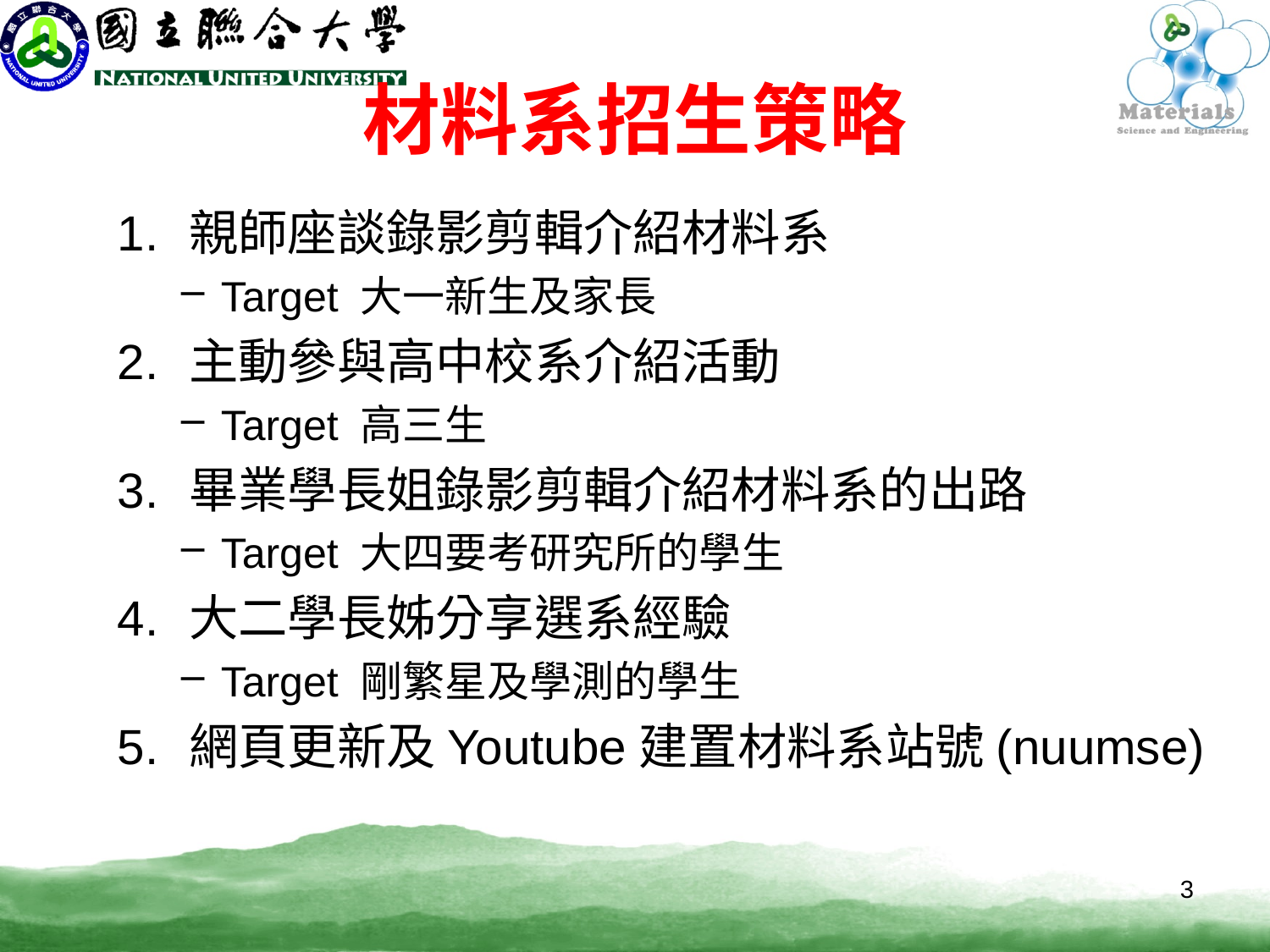

# 材料系招生策略
親師座談錄影剪輯介紹材料系
Target 大一新生及家長
主動參與高中校系介紹活動
Target 高三生
畢業學長姐錄影剪輯介紹材料系的出路
Target 大四要考研究所的學生
大二學長姊分享選系經驗
Target 剛繁星及學測的學生
網頁更新及Youtube建置材料系站號(nuumse)

3